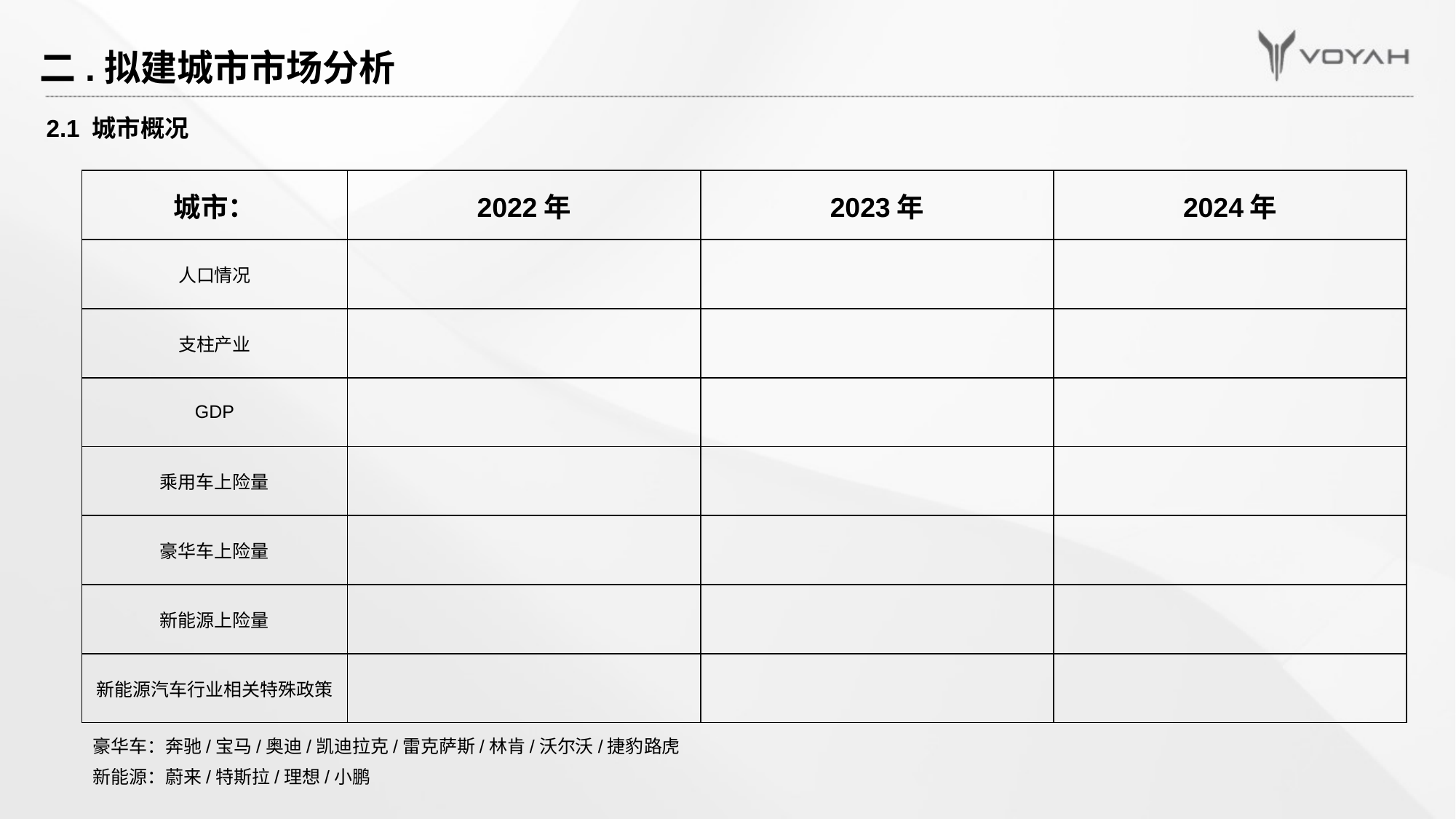

# 二.拟建城市市场分析
2.1 城市概况
| 城市： | 2022年 | 2023年 | 2024年 |
| --- | --- | --- | --- |
| 人口情况 |  |  |  |
| 支柱产业 |  |  |  |
| GDP |  |  |  |
| 乘用车上险量 |  |  |  |
| 豪华车上险量 |  |  |  |
| 新能源上险量 |  |  |  |
| 新能源汽车行业相关特殊政策 |  |  |  |
豪华车：奔驰/宝马/奥迪/凯迪拉克/雷克萨斯/林肯/沃尔沃/捷豹路虎
新能源：蔚来/特斯拉/理想/小鹏